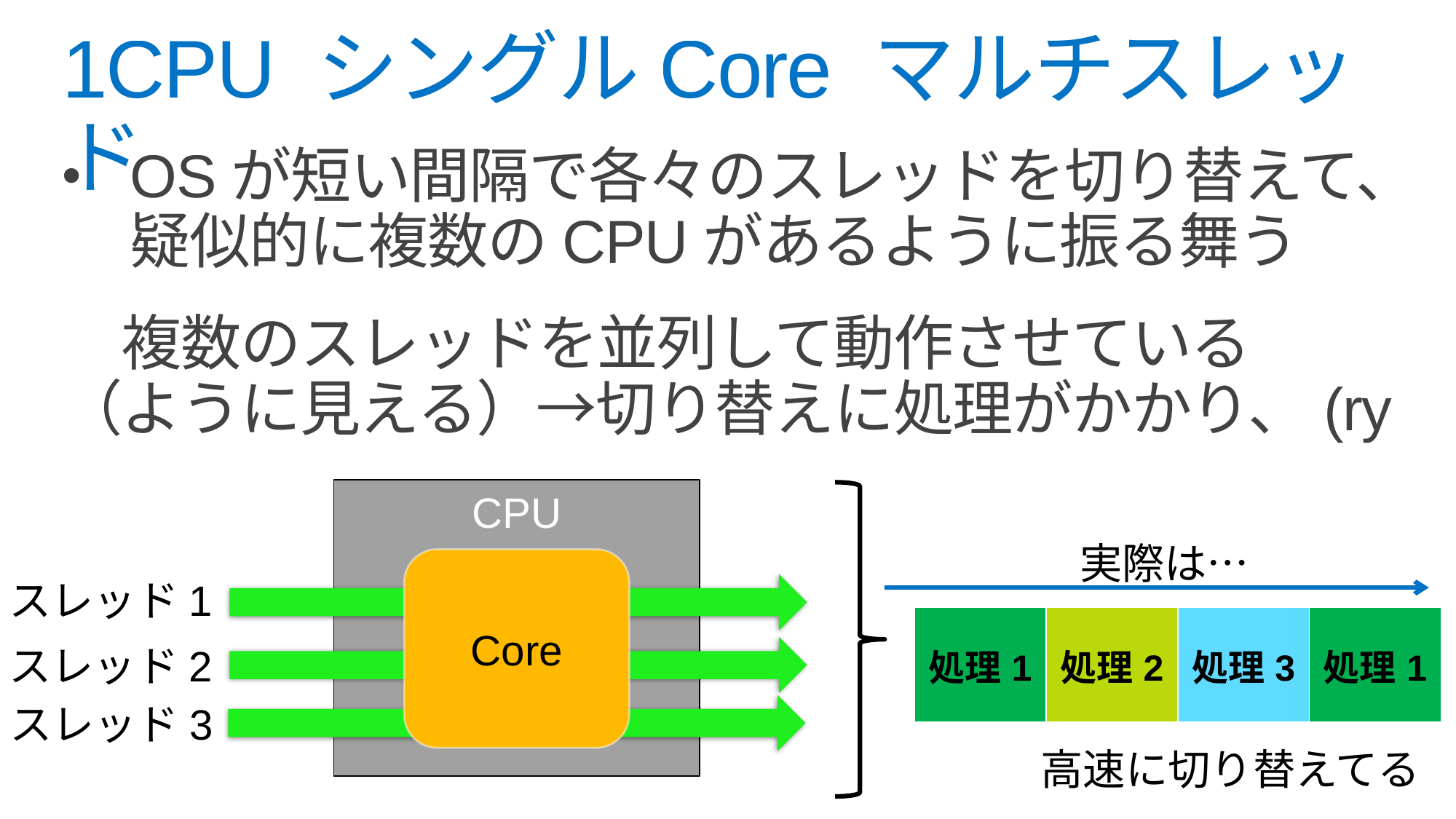

# 1CPU シングルCore マルチスレッド
OSが短い間隔で各々のスレッドを切り替えて、疑似的に複数のCPUがあるように振る舞う
　複数のスレッドを並列して動作させている　（ように見える）→切り替えに処理がかかり、(ry
CPU

実際は…
Core
スレッド1

| 処理1 | 処理2 | 処理3 | 処理1 |
| --- | --- | --- | --- |

スレッド2

スレッド3
高速に切り替えてる